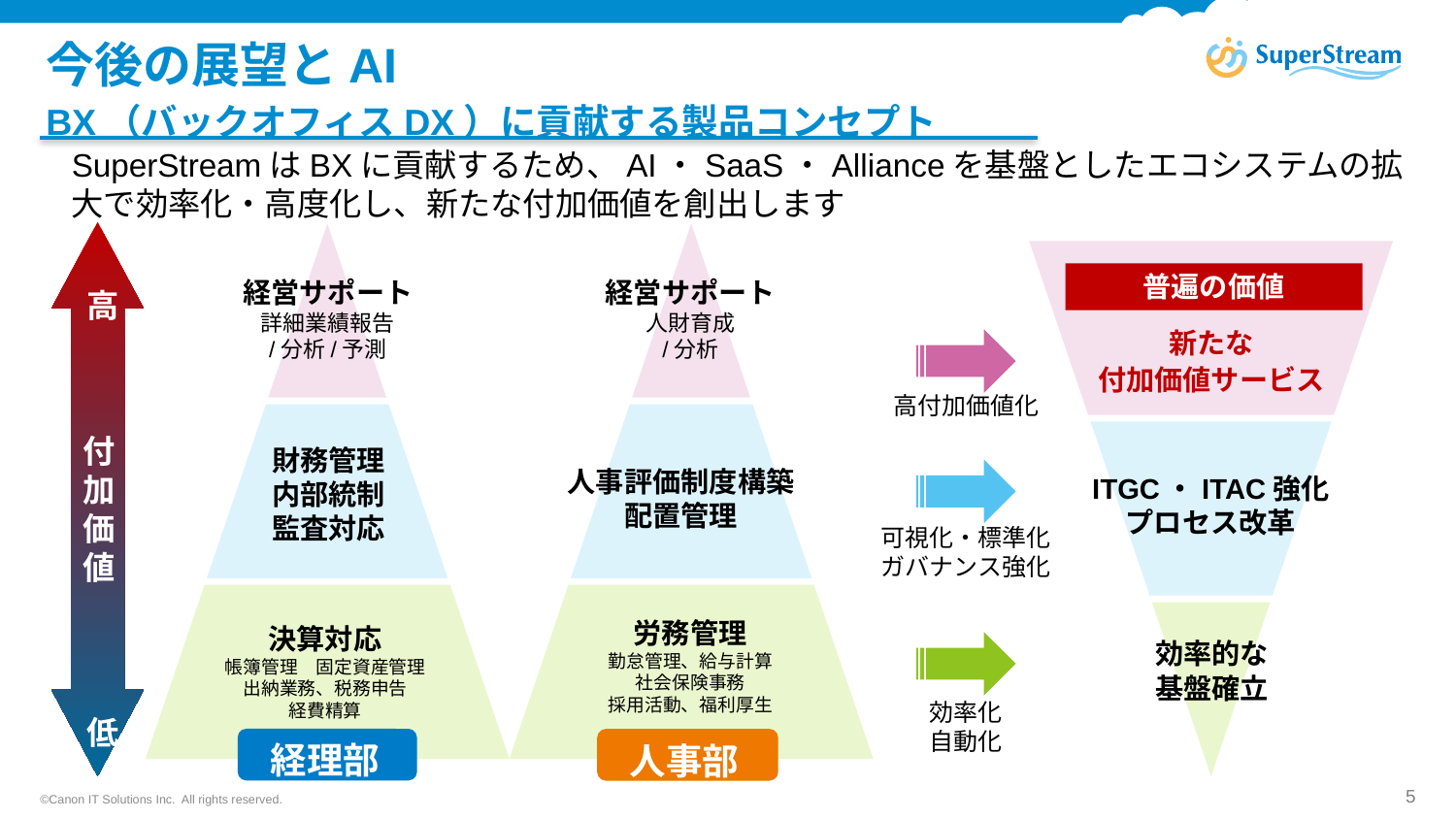

# 今後の展望とAI
BX（バックオフィスDX）に貢献する製品コンセプト

SuperStreamはBXに貢献するため、AI・SaaS・Allianceを基盤としたエコシステムの拡大で効率化・高度化し、新たな付加価値を創出します

普遍の価値
経営サポート
詳細業績報告
/分析/予測
経営サポート
人財育成
/分析
高
新たな
付加価値サービス

高付加価値化

財務管理
内部統制
監査対応
人事評価制度構築
配置管理

ITGC・ITAC強化
プロセス改革
付加価値
可視化・標準化
ガバナンス強化

労務管理
勤怠管理、給与計算
社会保険事務
採用活動、福利厚生
決算対応
帳簿管理　固定資産管理
出納業務、税務申告
経費精算
効率的な
基盤確立

低
効率化
自動化
低

人事部
経理部
©Canon IT Solutions Inc.  All rights reserved.
5